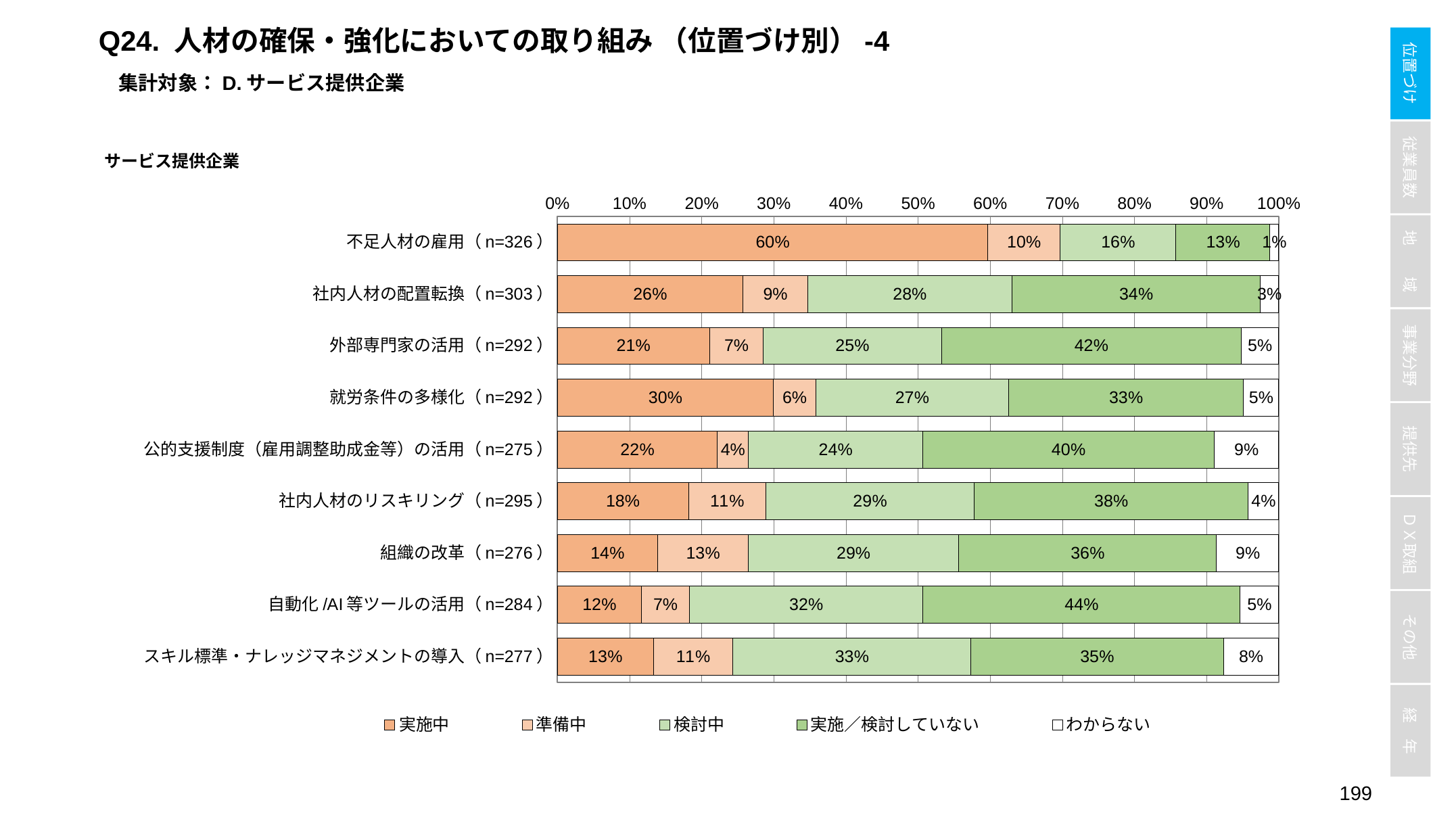

Q24. 人材の確保・強化においての取り組み （位置づけ別）-4
集計対象：D.サービス提供企業

### Chart

| Category | 実施中 | 準備中 | 検討中 | 実施／検討していない | わからない |
|---|---|---|---|---|---|
| 不足人材の雇用（n=326） | 0.5969696969696969 | 0.1 | 0.1606060606060606 | 0.1303030303030303 | 0.012121212121212121 |
| 社内人材の配置転換（n=303） | 0.2572347266881029 | 0.09003215434083602 | 0.2829581993569132 | 0.3440514469453376 | 0.02572347266881029 |
| 外部専門家の活用（n=292） | 0.21103896103896103 | 0.07467532467532467 | 0.24675324675324675 | 0.4155844155844156 | 0.05194805194805195 |
| 就労条件の多様化（n=292） | 0.2996742671009772 | 0.05863192182410423 | 0.2671009771986971 | 0.3257328990228013 | 0.048859934853420196 |
| 公的支援制度（雇用調整助成金等）の活用（n=275） | 0.22185430463576158 | 0.04304635761589404 | 0.24172185430463577 | 0.40397350993377484 | 0.08940397350993377 |
| 社内人材のリスキリング（n=295） | 0.18181818181818182 | 0.10714285714285714 | 0.288961038961039 | 0.37987012987012986 | 0.04220779220779221 |
| 組織の改革（n=276） | 0.1390728476821192 | 0.12582781456953643 | 0.2913907284768212 | 0.3576158940397351 | 0.08609271523178808 |
| 自動化/AI等ツールの活用（n=284） | 0.11666666666666667 | 0.06666666666666667 | 0.3233333333333333 | 0.44 | 0.05333333333333334 |
| スキル標準・ナレッジマネジメントの導入（n=277） | 0.13333333333333333 | 0.11 | 0.33 | 0.35 | 0.07666666666666666 |
199